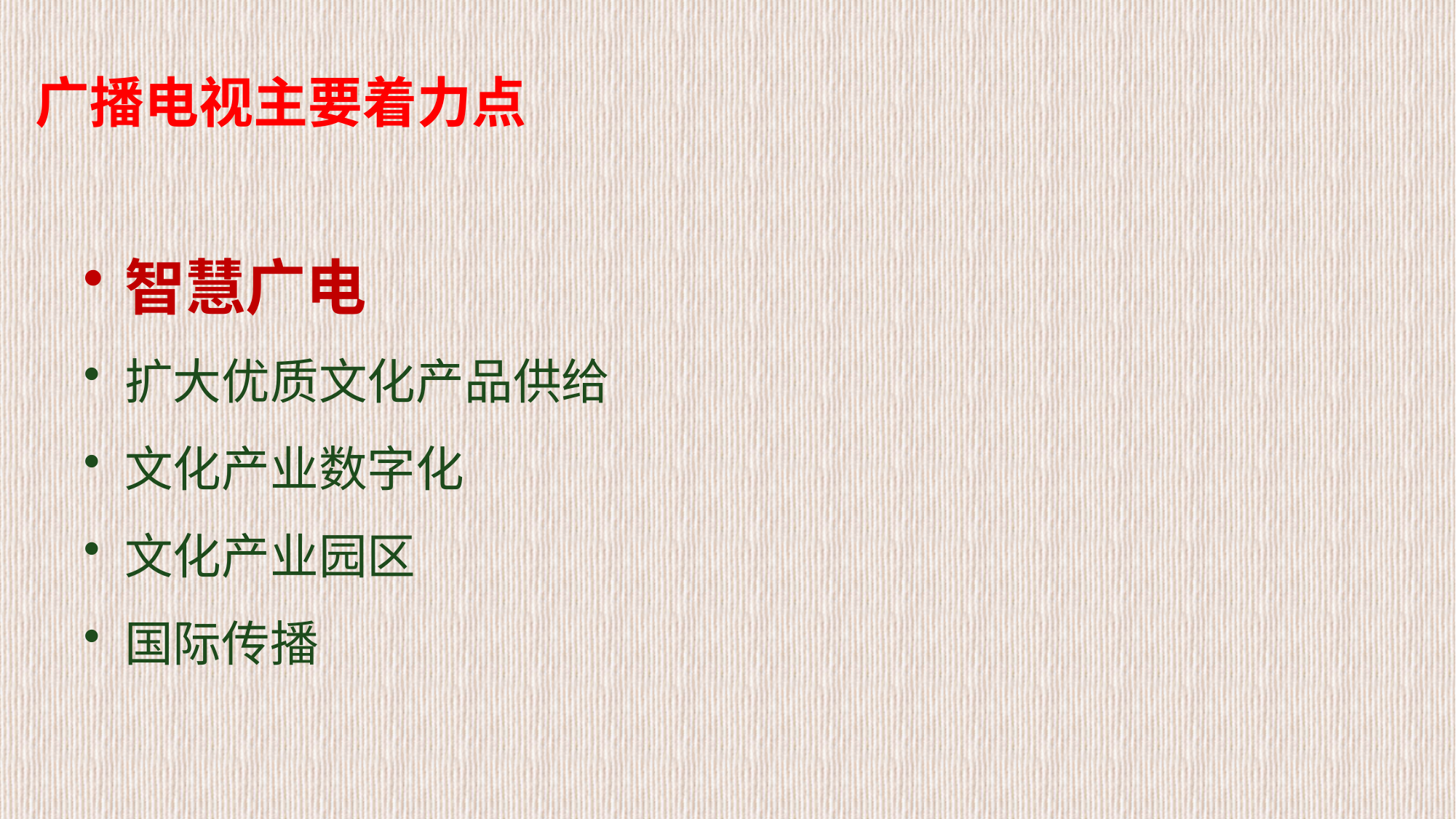

# 广播电视主要着力点
智慧广电
扩大优质文化产品供给
文化产业数字化
文化产业园区
国际传播